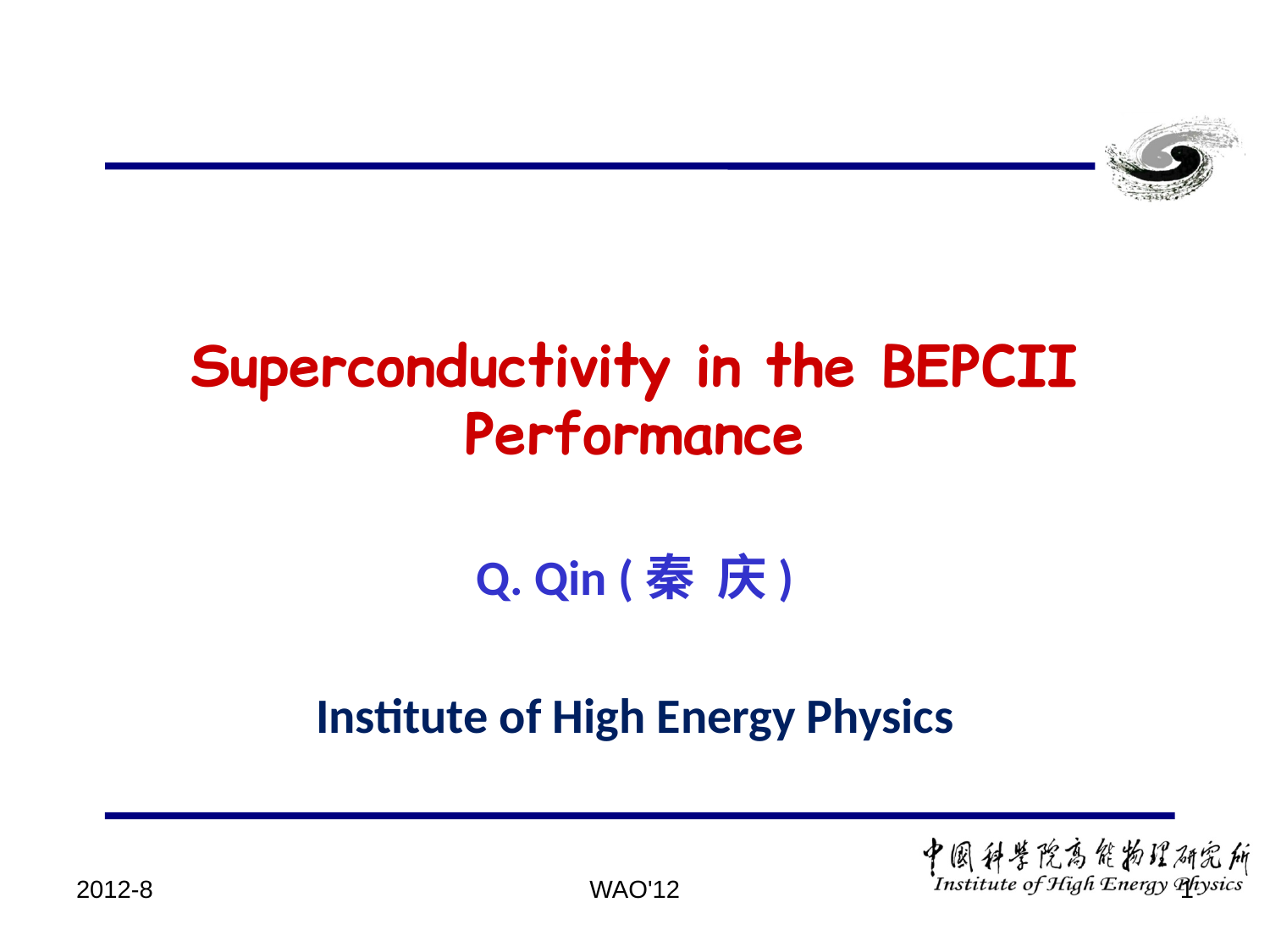

# Superconductivity in the BEPCII Performance
Q. Qin (秦  庆)

Institute of High Energy Physics
2012-8
WAO'12
1